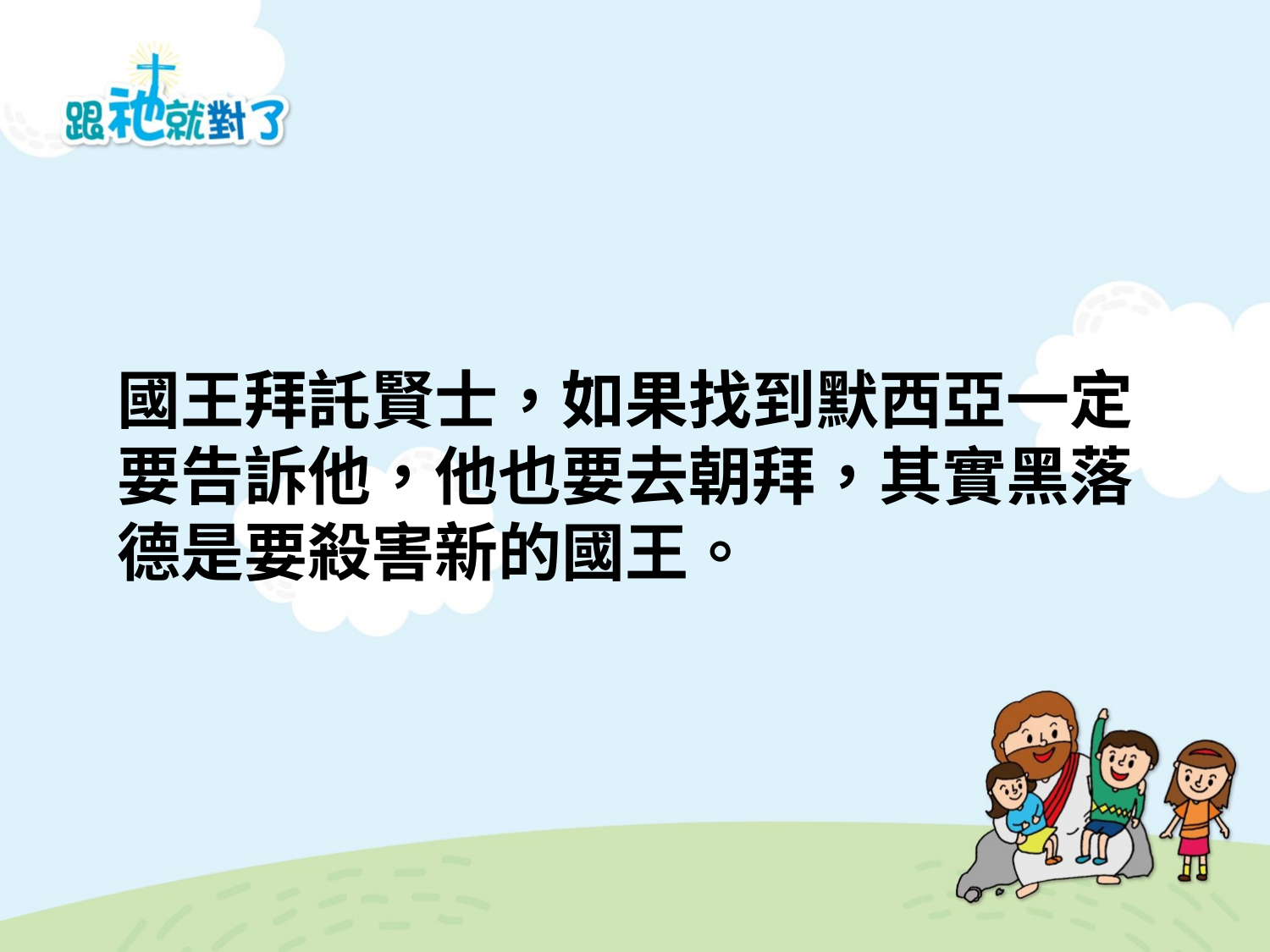

國王拜託賢士，如果找到默西亞一定要告訴他，他也要去朝拜，其實黑落德是要殺害新的國王。